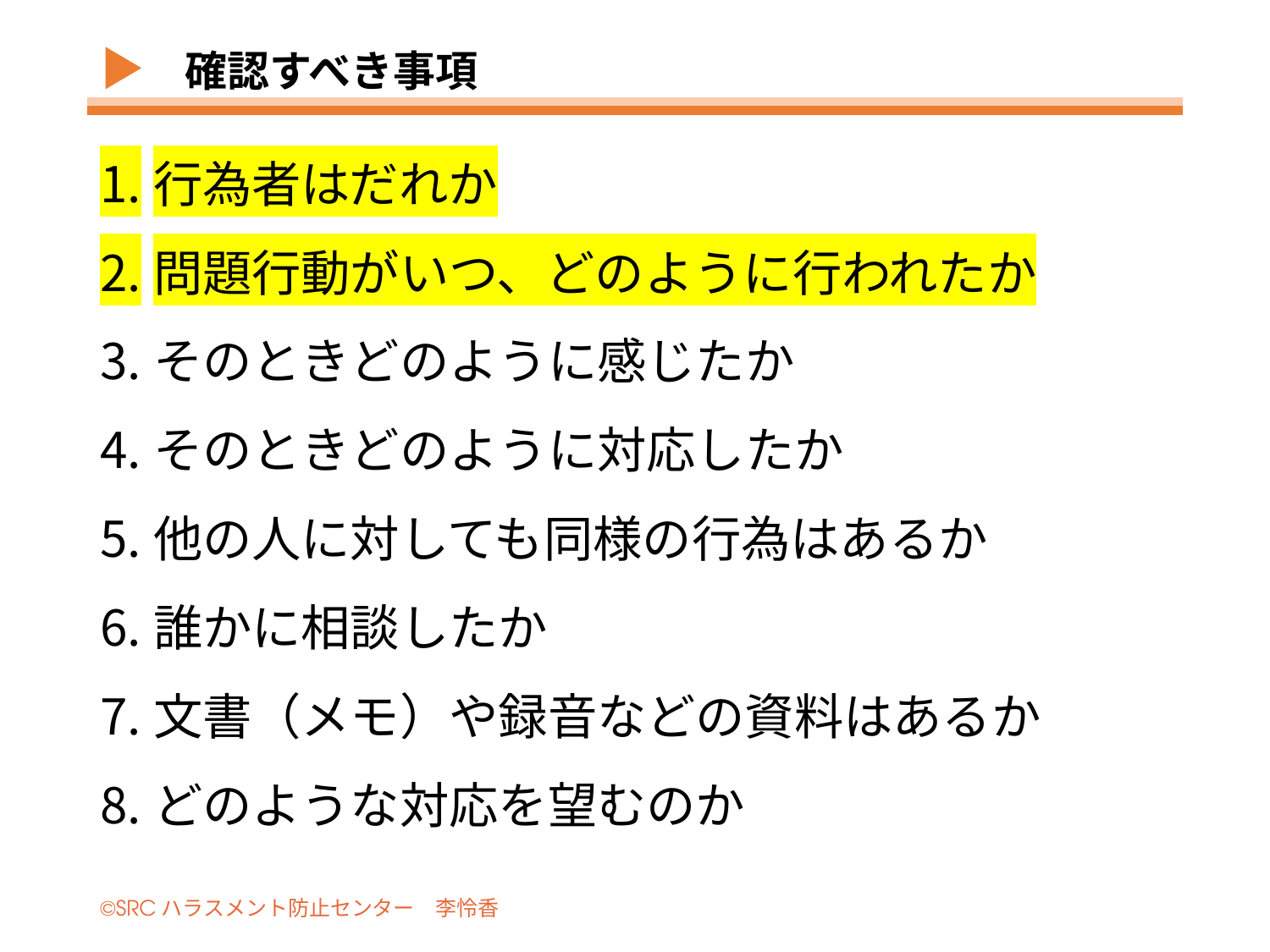

# 確認すべき事項
行為者はだれか
問題行動がいつ、どのように行われたか
そのときどのように感じたか
そのときどのように対応したか
他の人に対しても同様の行為はあるか
誰かに相談したか
文書（メモ）や録音などの資料はあるか
どのような対応を望むのか

©SRCハラスメント防止センター　李怜香